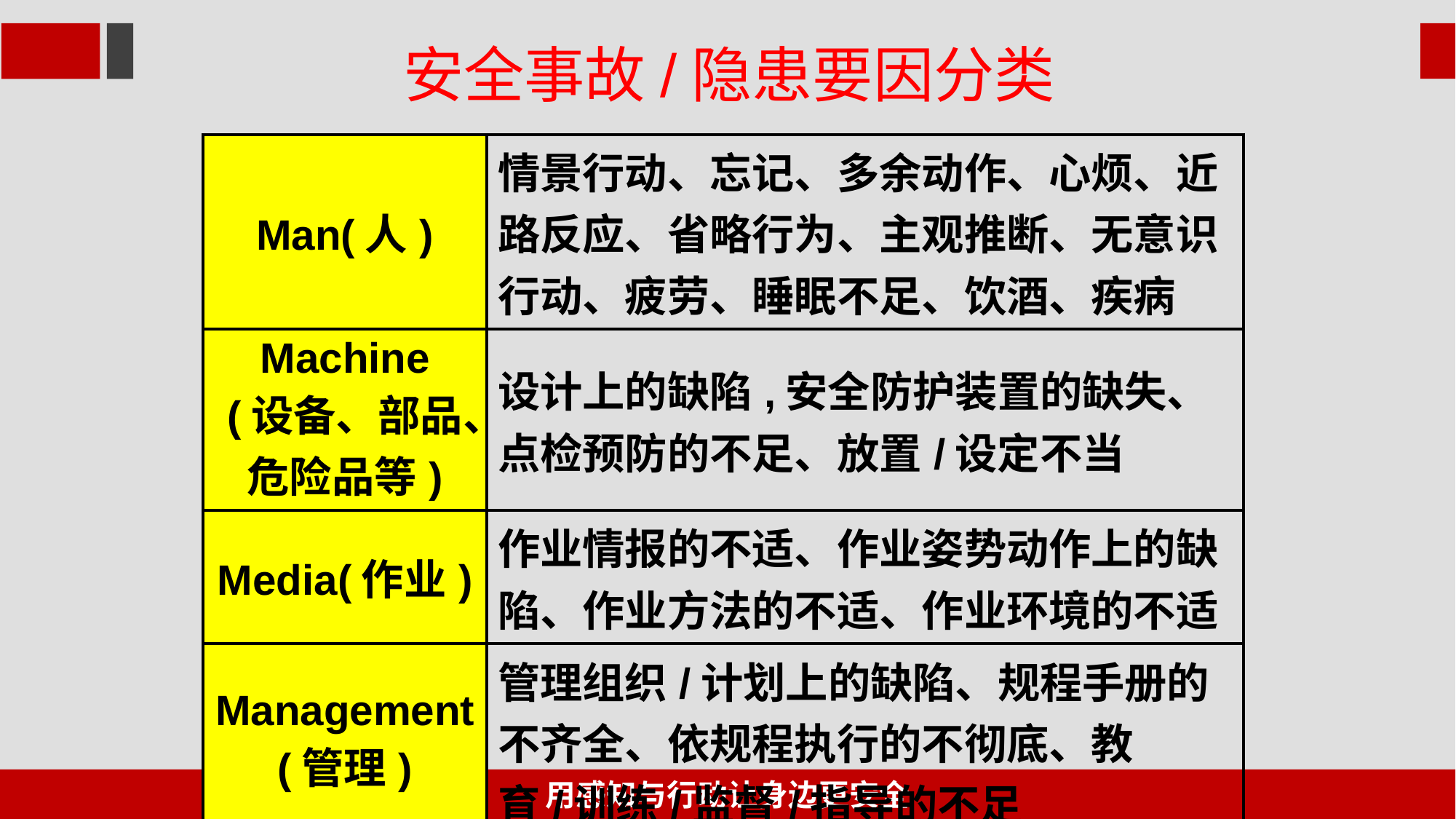

安全事故/隐患要因分类
| Man(人) | 情景行动、忘记、多余动作、心烦、近路反应、省略行为、主观推断、无意识行动、疲劳、睡眠不足、饮酒、疾病 |
| --- | --- |
| Machine (设备、部品、危险品等) | 设计上的缺陷,安全防护装置的缺失、点检预防的不足、放置/设定不当 |
| Media(作业) | 作业情报的不适、作业姿势动作上的缺陷、作业方法的不适、作业环境的不适 |
| Management (管理) | 管理组织/计划上的缺陷、规程手册的不齐全、依规程执行的不彻底、教育/训练/监督/指导的不足 |